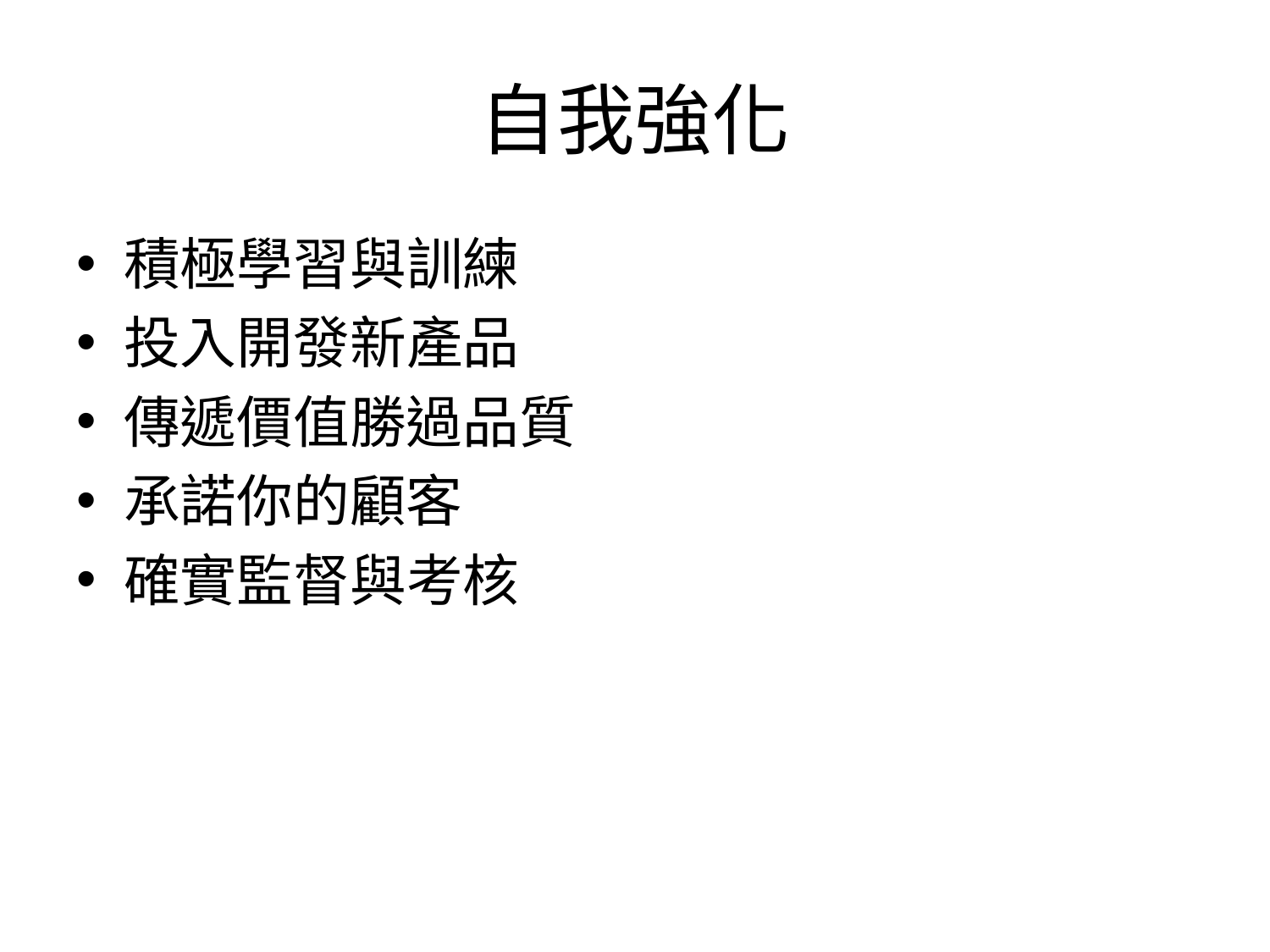

# 自我強化
積極學習與訓練
投入開發新產品
傳遞價值勝過品質
承諾你的顧客
確實監督與考核